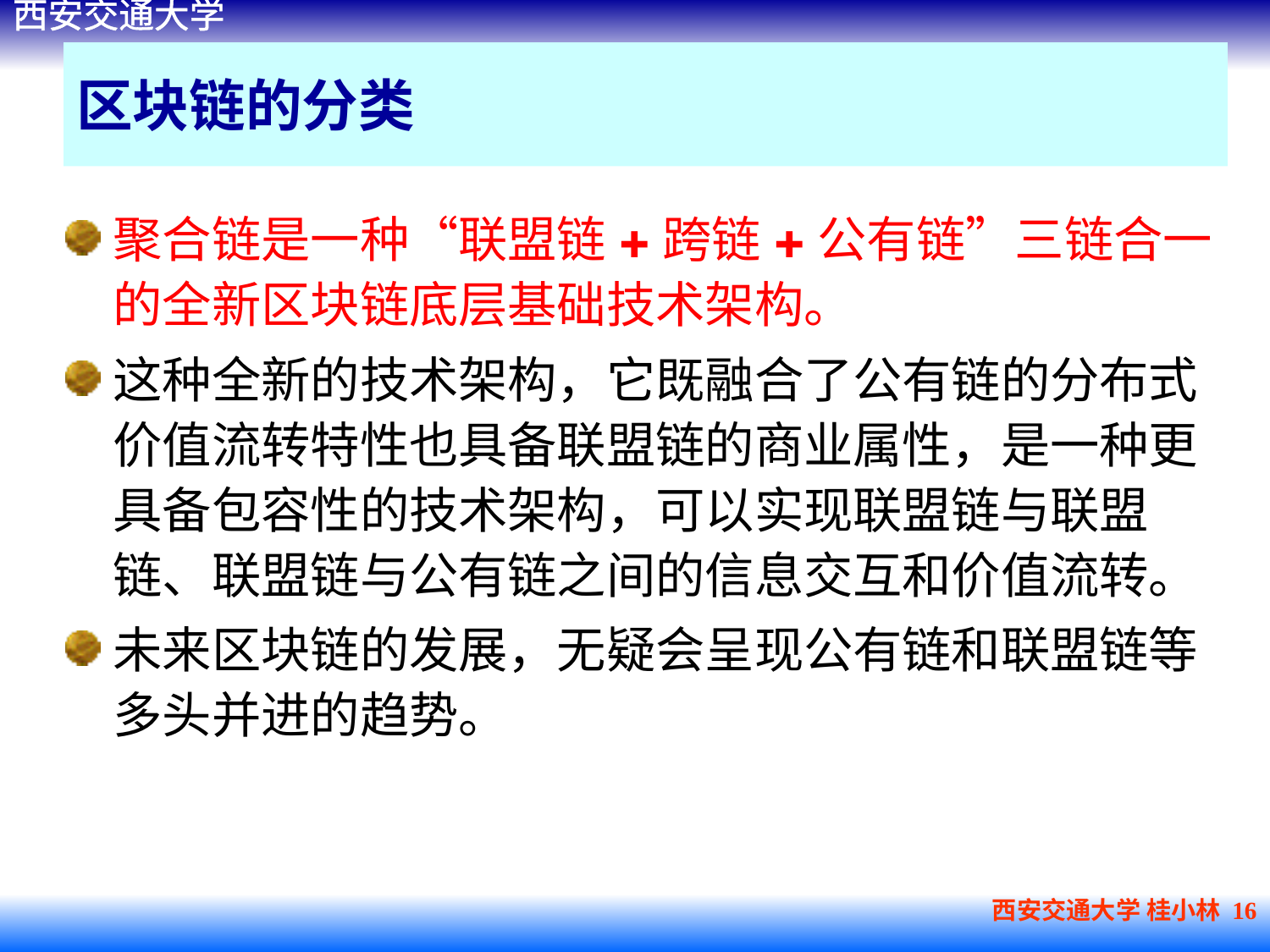

# 区块链的分类
聚合链是一种“联盟链+跨链+公有链”三链合一的全新区块链底层基础技术架构。
这种全新的技术架构，它既融合了公有链的分布式价值流转特性也具备联盟链的商业属性，是一种更具备包容性的技术架构，可以实现联盟链与联盟链、联盟链与公有链之间的信息交互和价值流转。
未来区块链的发展，无疑会呈现公有链和联盟链等多头并进的趋势。
西安交通大学 桂小林 16